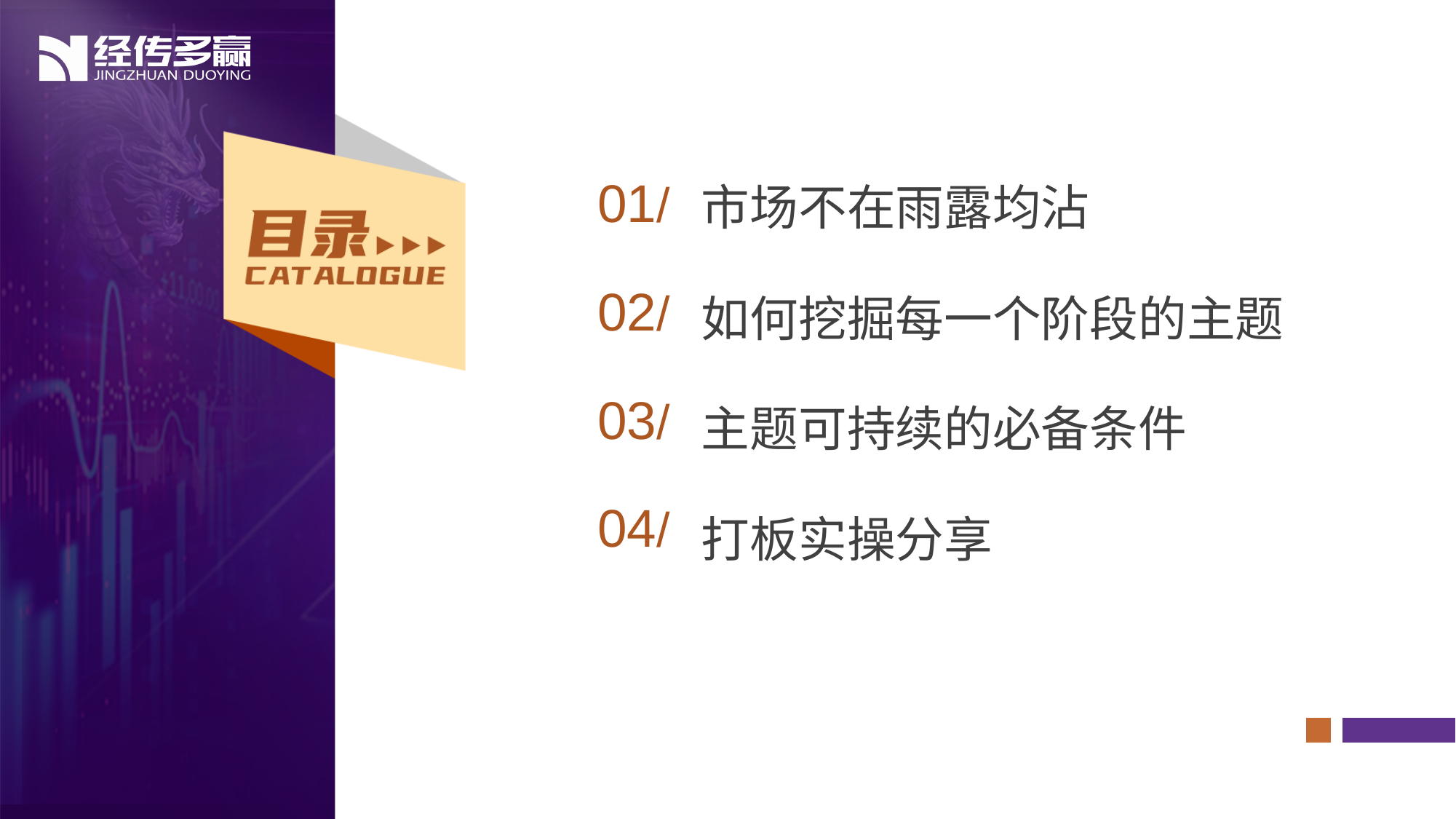

01/
02/
03/
04/

市场不在雨露均沾
如何挖掘每一个阶段的主题
主题可持续的必备条件
打板实操分享